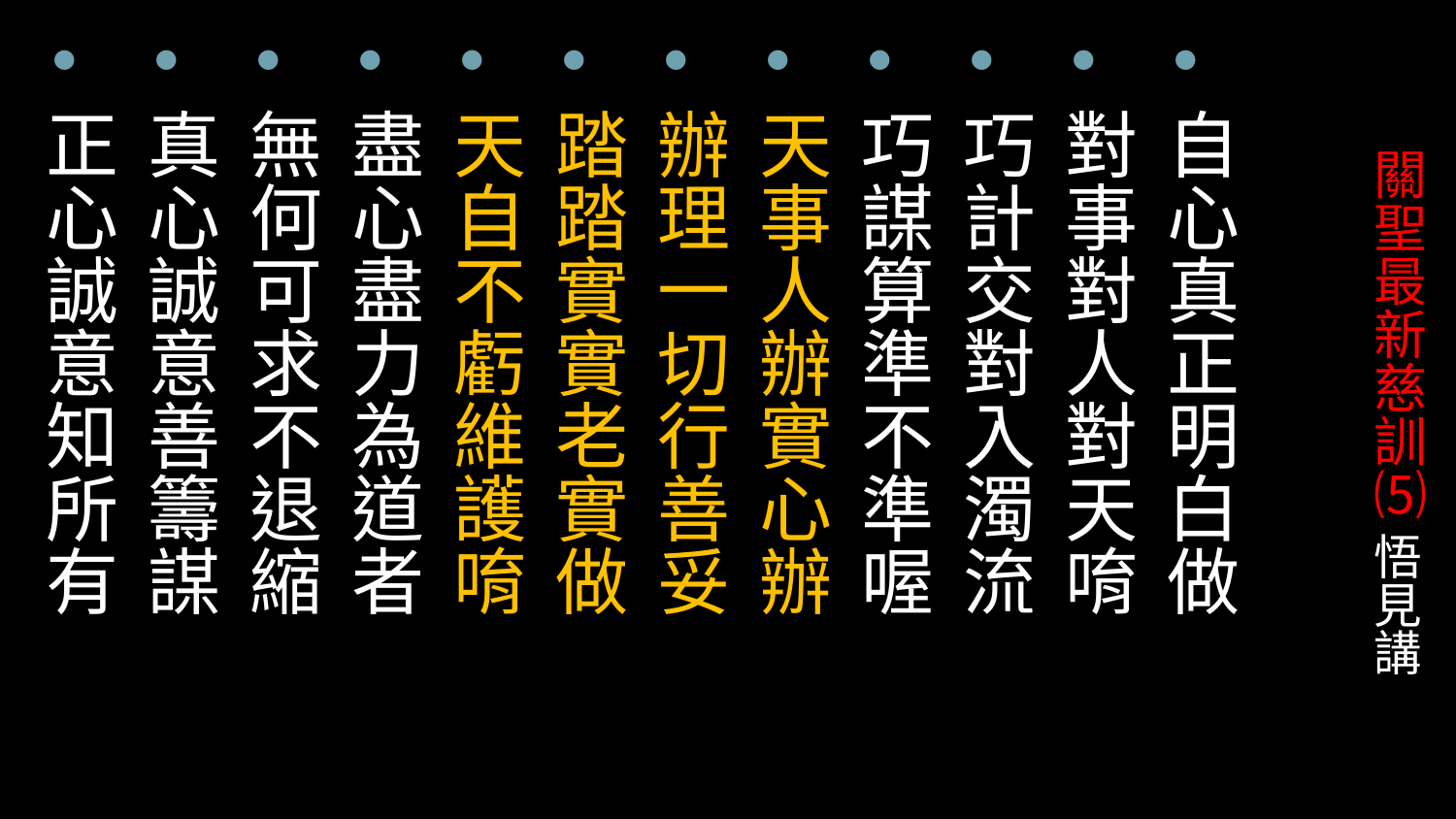

自心真正明白做
對事對人對天唷
巧計交對入濁流
巧謀算準不準喔
天事人辦實心辦
辦理一切行善妥
踏踏實實老實做
天自不虧維護唷
盡心盡力為道者
無何可求不退縮
真心誠意善籌謀
正心誠意知所有
# 關聖最新慈訓⑸ 悟見講